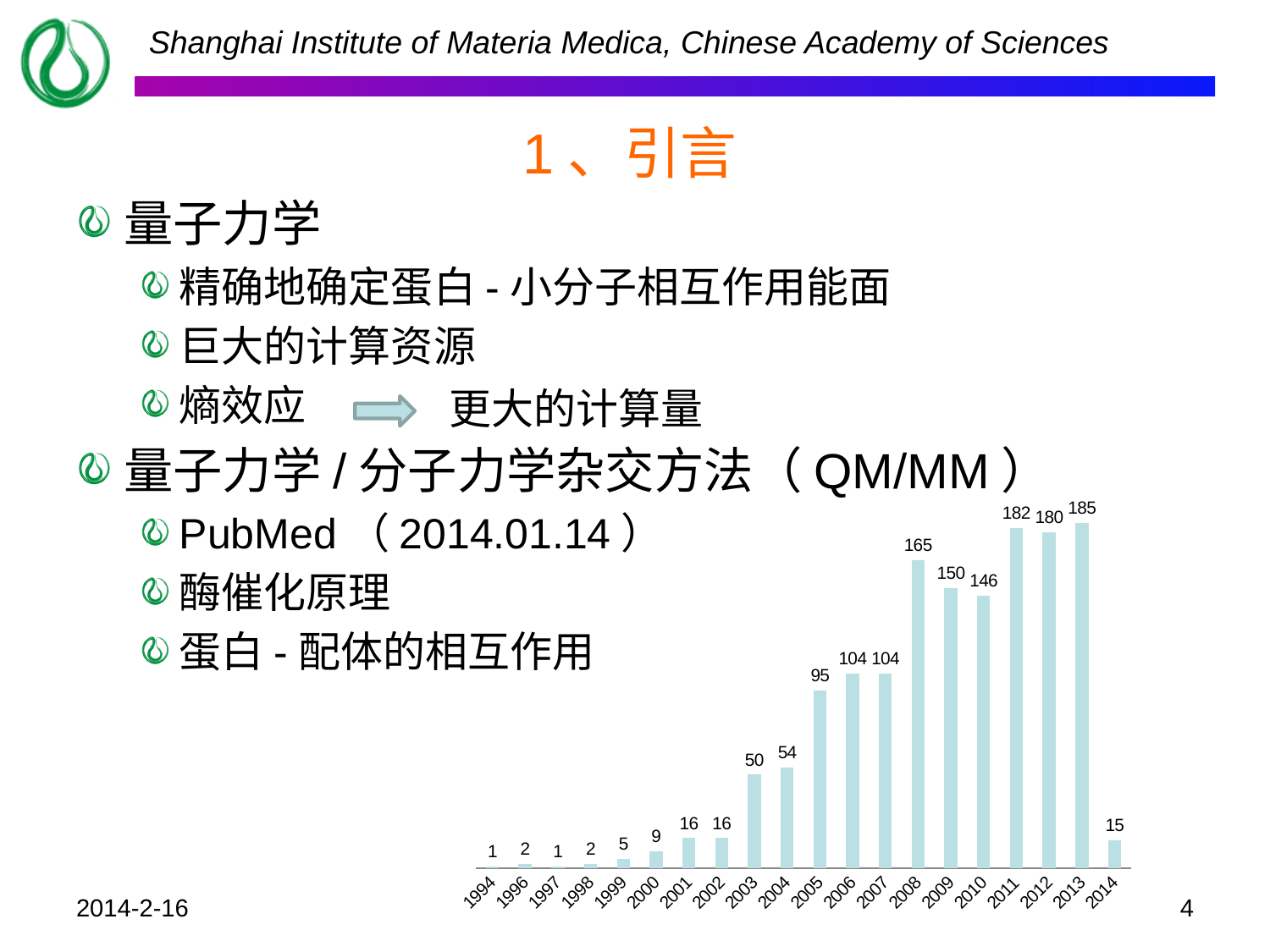

# 1、引言
量子力学
精确地确定蛋白-小分子相互作用能面
巨大的计算资源
熵效应
量子力学/分子力学杂交方法（QM/MM）
PubMed（2014.01.14）
酶催化原理
蛋白-配体的相互作用

更大的计算量

### Chart

| Category | QM/MM count |
|---|---|
| 1994 | 1.0 |
| 1996 | 2.0 |
| 1997 | 1.0 |
| 1998 | 2.0 |
| 1999 | 5.0 |
| 2000 | 9.0 |
| 2001 | 16.0 |
| 2002 | 16.0 |
| 2003 | 50.0 |
| 2004 | 54.0 |
| 2005 | 95.0 |
| 2006 | 104.0 |
| 2007 | 104.0 |
| 2008 | 165.0 |
| 2009 | 150.0 |
| 2010 | 146.0 |
| 2011 | 182.0 |
| 2012 | 180.0 |
| 2013 | 185.0 |
| 2014 | 15.0 |
2014-2-16
4